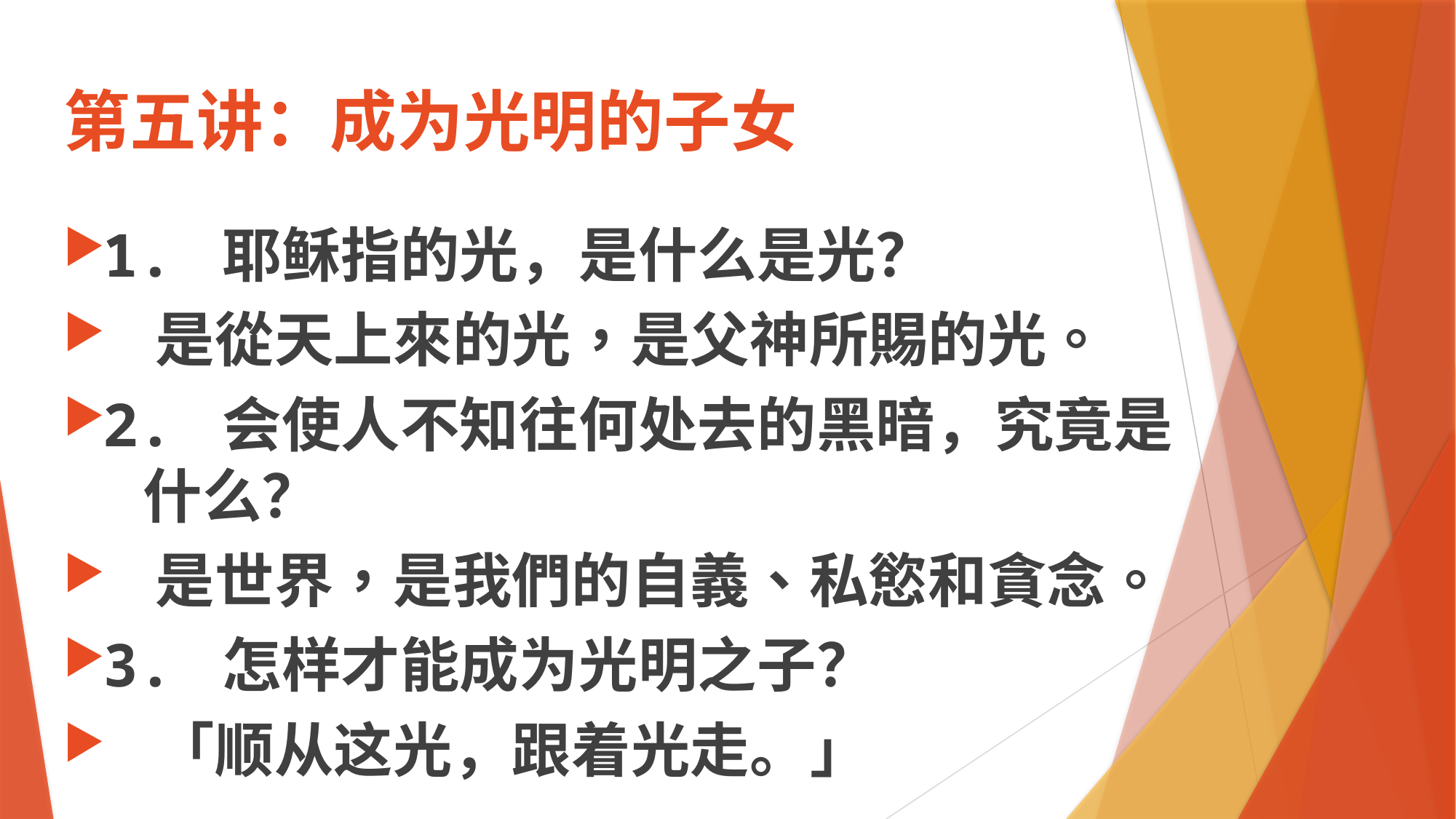

# 第五讲：成为光明的子女
1. 耶稣指的光，是什么是光？
   是從天上來的光，是父神所賜的光。
2. 会使人不知往何处去的黑暗，究竟是
   什么？
   是世界，是我們的自義、私慾和貪念。
3. 怎样才能成为光明之子？
   「顺从这光，跟着光走。」